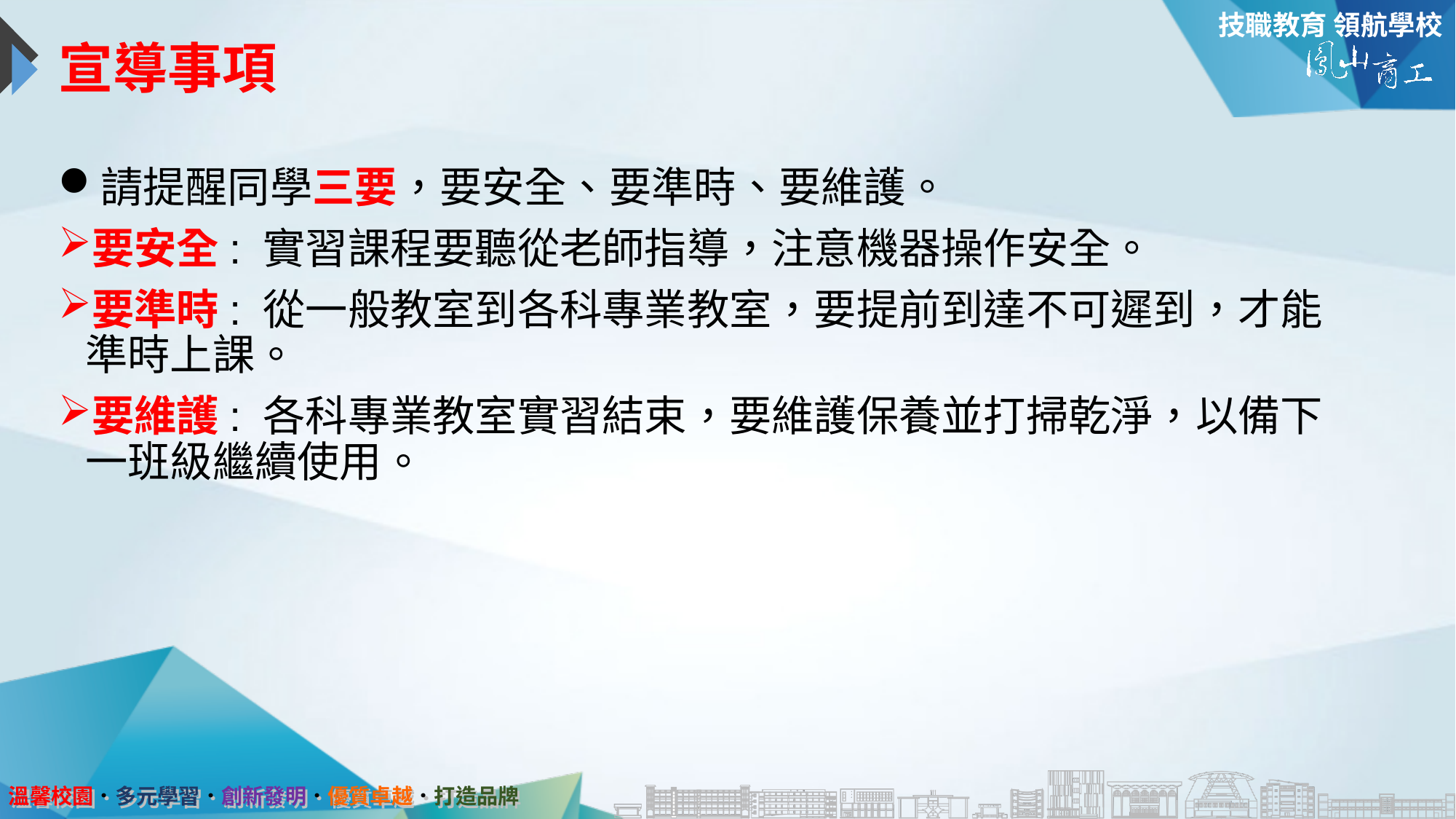

# 宣導事項
請提醒同學三要，要安全、要準時、要維護。
要安全: 實習課程要聽從老師指導，注意機器操作安全。
要準時: 從一般教室到各科專業教室，要提前到達不可遲到，才能準時上課。
要維護: 各科專業教室實習結束，要維護保養並打掃乾淨，以備下一班級繼續使用。